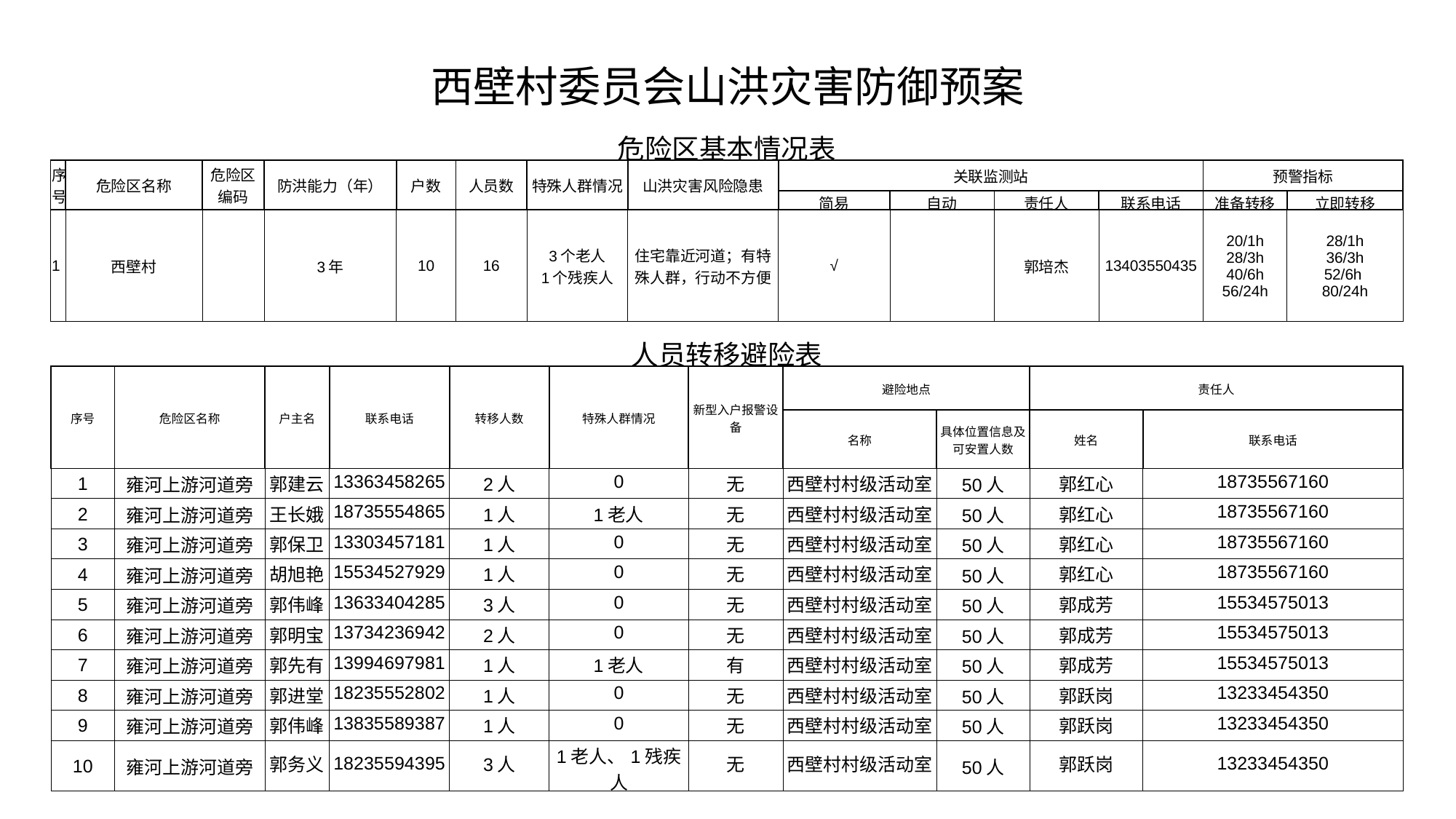

西壁村委员会山洪灾害防御预案

| 危险区基本情况表 |  |  |  |  |  |  |  |  |  |  |  |  |  |
| --- | --- | --- | --- | --- | --- | --- | --- | --- | --- | --- | --- | --- | --- |
| 序号 | 危险区名称 | 危险区编码 | 防洪能力（年） | 户数 | 人员数 | 特殊人群情况 | 山洪灾害风险隐患 | 关联监测站 |  |  |  | 预警指标 |  |
|  |  |  |  |  |  |  |  | 简易 | 自动 | 责任人 | 联系电话 | 准备转移 | 立即转移 |
| 1 | 西壁村 |  | 3年 | 10 | 16 | 3个老人 1个残疾人 | 住宅靠近河道；有特殊人群，行动不方便 | √ |  | 郭培杰 | 13403550435 | 20/1h 28/3h 40/6h 56/24h | 28/1h 36/3h 52/6h 80/24h |
| 人员转移避险表 |  |  |  |  |  |  |  |  |  |  |
| --- | --- | --- | --- | --- | --- | --- | --- | --- | --- | --- |
| 序号 | 危险区名称 | 户主名 | 联系电话 | 转移人数 | 特殊人群情况 | 新型入户报警设备 | 避险地点 |  | 责任人 |  |
|  |  |  |  |  |  |  | 名称 | 具体位置信息及 可安置人数 | 姓名 | 联系电话 |
| 1 | 雍河上游河道旁 | 郭建云 | 13363458265 | 2人 | 0 | 无 | 西壁村村级活动室 | 50人 | 郭红心 | 18735567160 |
| 2 | 雍河上游河道旁 | 王长娥 | 18735554865 | 1人 | 1老人 | 无 | 西壁村村级活动室 | 50人 | 郭红心 | 18735567160 |
| 3 | 雍河上游河道旁 | 郭保卫 | 13303457181 | 1人 | 0 | 无 | 西壁村村级活动室 | 50人 | 郭红心 | 18735567160 |
| 4 | 雍河上游河道旁 | 胡旭艳 | 15534527929 | 1人 | 0 | 无 | 西壁村村级活动室 | 50人 | 郭红心 | 18735567160 |
| 5 | 雍河上游河道旁 | 郭伟峰 | 13633404285 | 3人 | 0 | 无 | 西壁村村级活动室 | 50人 | 郭成芳 | 15534575013 |
| 6 | 雍河上游河道旁 | 郭明宝 | 13734236942 | 2人 | 0 | 无 | 西壁村村级活动室 | 50人 | 郭成芳 | 15534575013 |
| 7 | 雍河上游河道旁 | 郭先有 | 13994697981 | 1人 | 1老人 | 有 | 西壁村村级活动室 | 50人 | 郭成芳 | 15534575013 |
| 8 | 雍河上游河道旁 | 郭进堂 | 18235552802 | 1人 | 0 | 无 | 西壁村村级活动室 | 50人 | 郭跃岗 | 13233454350 |
| 9 | 雍河上游河道旁 | 郭伟峰 | 13835589387 | 1人 | 0 | 无 | 西壁村村级活动室 | 50人 | 郭跃岗 | 13233454350 |
| 10 | 雍河上游河道旁 | 郭务义 | 18235594395 | 3人 | 1老人、1残疾人 | 无 | 西壁村村级活动室 | 50人 | 郭跃岗 | 13233454350 |